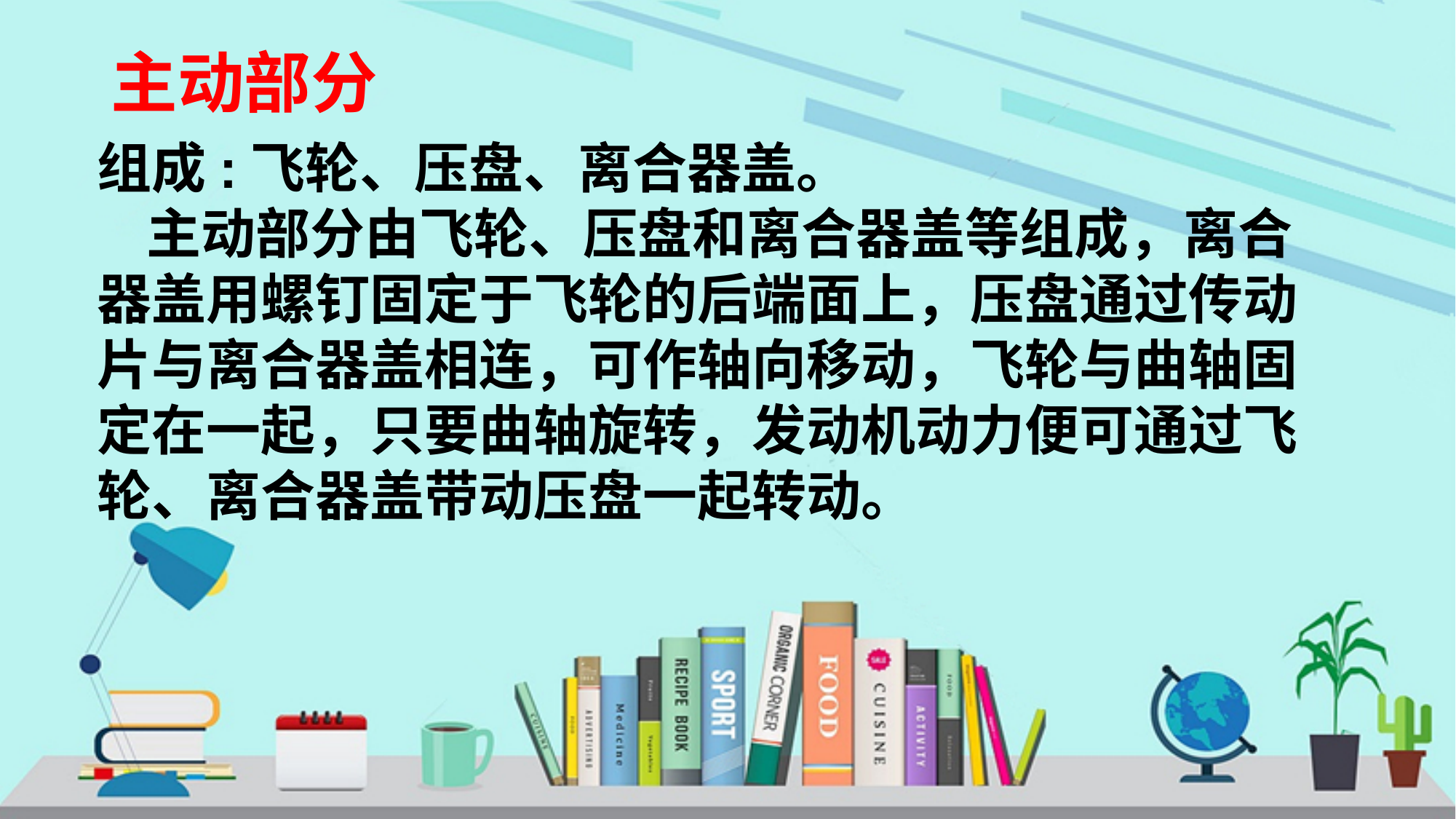

# 主动部分
组成:飞轮、压盘、离合器盖。
    主动部分由飞轮、压盘和离合器盖等组成，离合器盖用螺钉固定于飞轮的后端面上，压盘通过传动片与离合器盖相连，可作轴向移动，飞轮与曲轴固定在一起，只要曲轴旋转，发动机动力便可通过飞轮、离合器盖带动压盘一起转动。